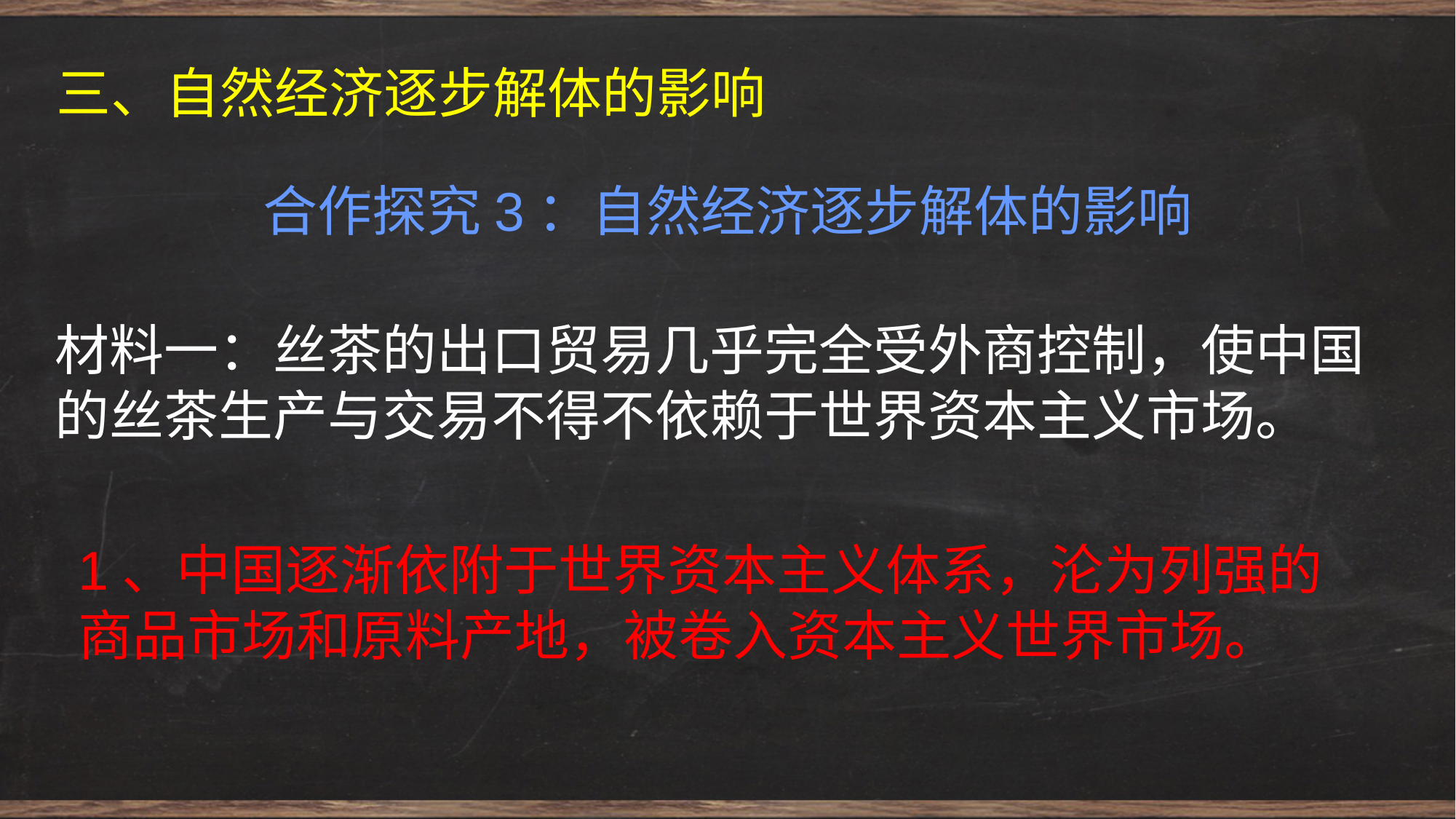

三、自然经济逐步解体的影响
合作探究3：自然经济逐步解体的影响
材料一：丝茶的出口贸易几乎完全受外商控制，使中国的丝茶生产与交易不得不依赖于世界资本主义市场。
1、中国逐渐依附于世界资本主义体系，沦为列强的商品市场和原料产地，被卷入资本主义世界市场。